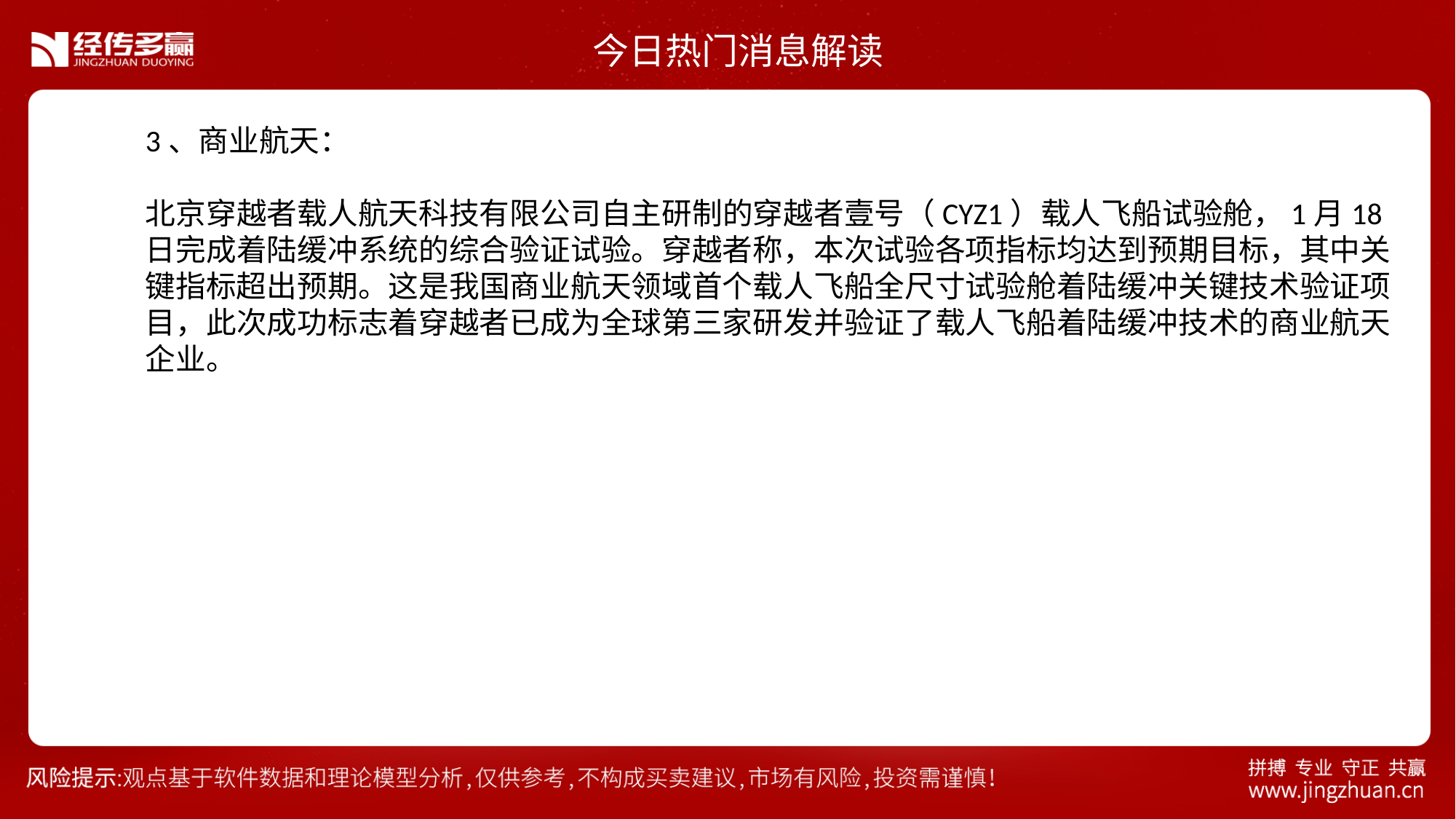

今日热门消息解读
3、商业航天：

北京穿越者载人航天科技有限公司自主研制的穿越者壹号（CYZ1）载人飞船试验舱，1月18日完成着陆缓冲系统的综合验证试验。穿越者称，本次试验各项指标均达到预期目标，其中关键指标超出预期。这是我国商业航天领域首个载人飞船全尺寸试验舱着陆缓冲关键技术验证项目，此次成功标志着穿越者已成为全球第三家研发并验证了载人飞船着陆缓冲技术的商业航天企业。